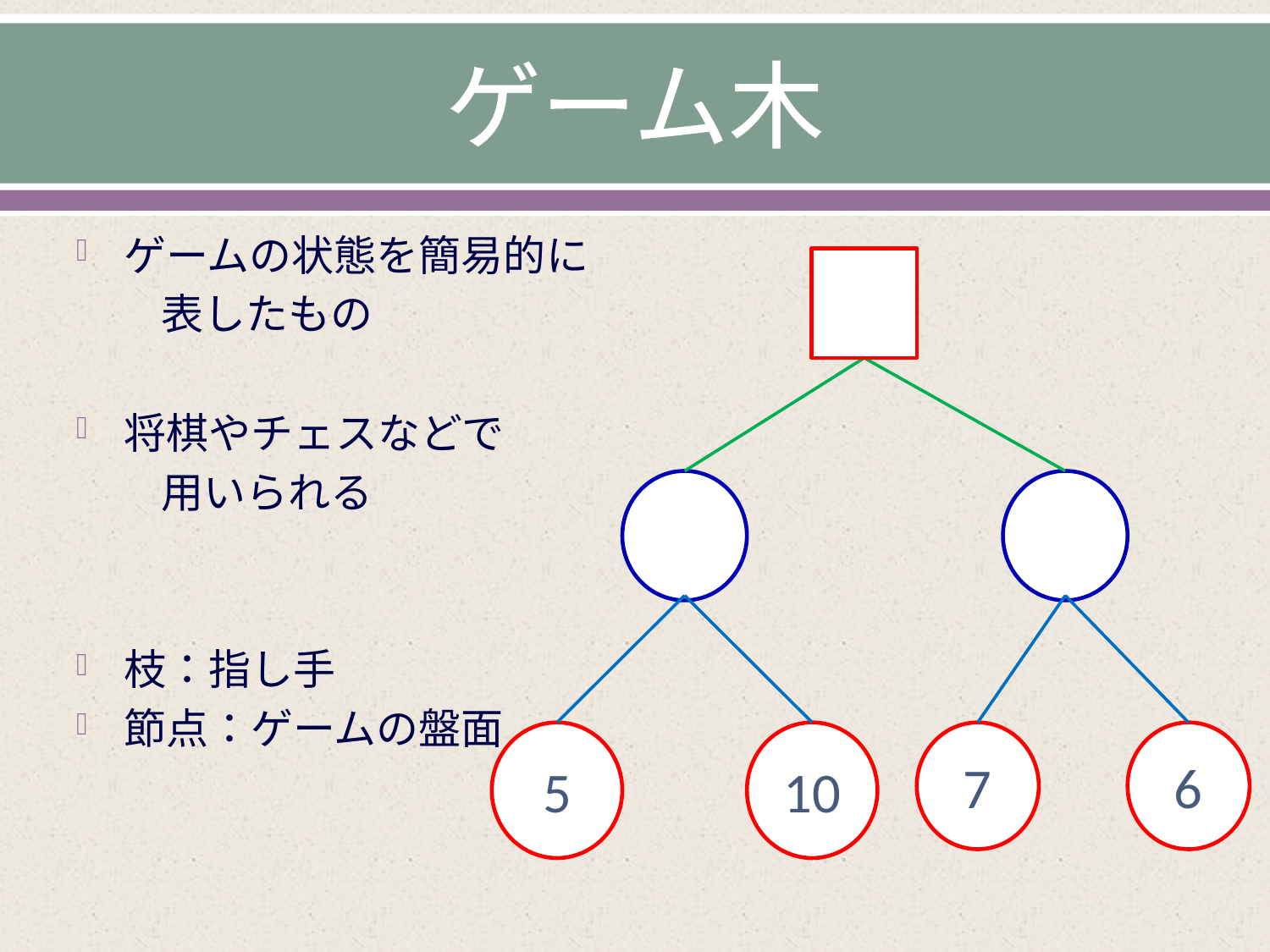

# ゲーム木
ゲームの状態を簡易的に
　　表したもの

将棋やチェスなどで
　　用いられる

枝：指し手
節点：ゲームの盤面

5
10
7
6